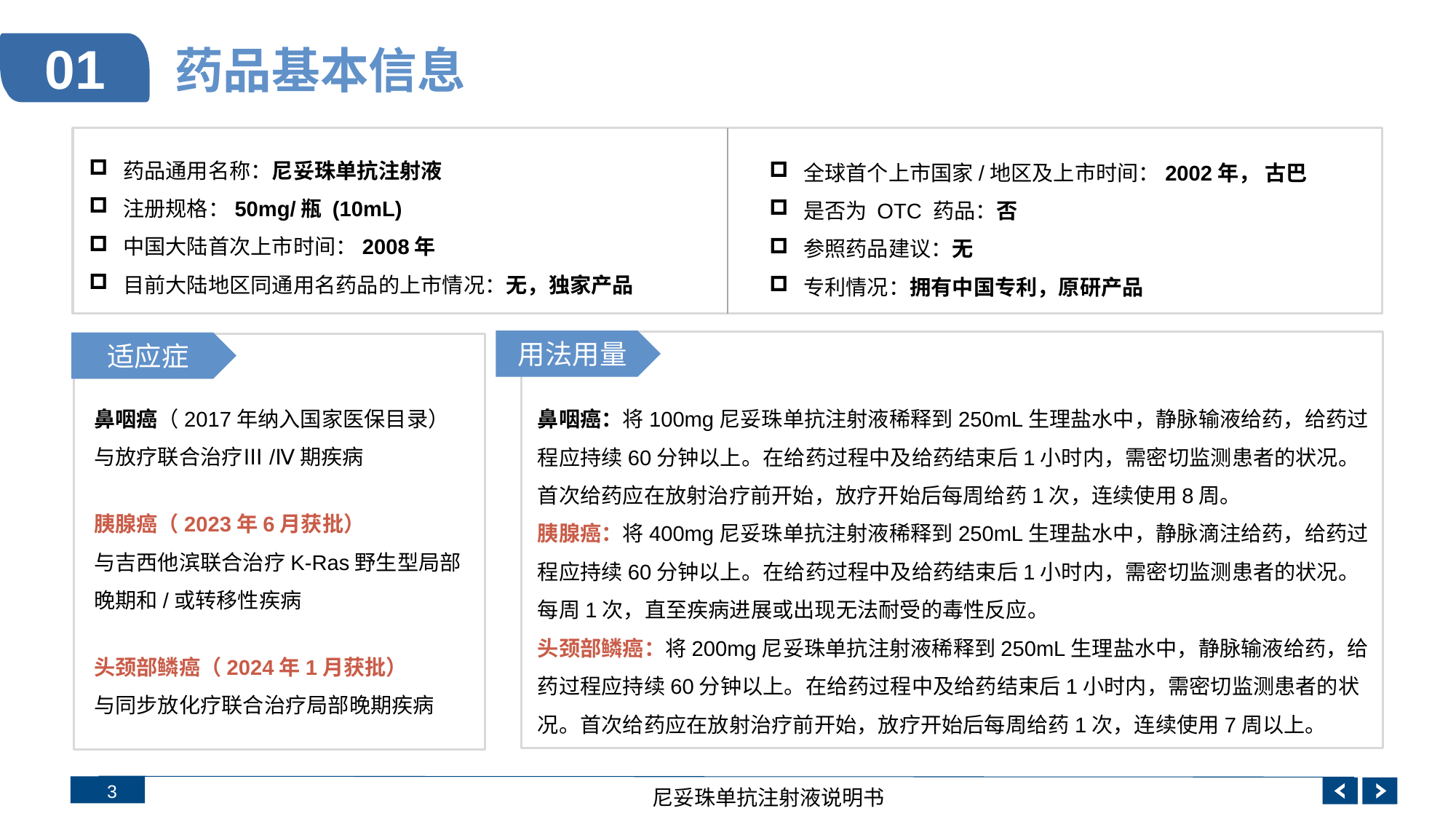

# 药品基本信息
01
药品通用名称：尼妥珠单抗注射液
注册规格：50mg/瓶 (10mL)
中国大陆首次上市时间：2008年
目前大陆地区同通用名药品的上市情况：无，独家产品
全球首个上市国家/地区及上市时间：2002年， 古巴
是否为 OTC 药品：否
参照药品建议：无
专利情况：拥有中国专利，原研产品
用法用量

适应症

鼻咽癌（2017年纳入国家医保目录）
与放疗联合治疗Ⅲ/Ⅳ期疾病

胰腺癌（2023年6月获批）
与吉西他滨联合治疗K-Ras野生型局部晚期和/或转移性疾病

头颈部鳞癌（2024年1月获批）
与同步放化疗联合治疗局部晚期疾病
鼻咽癌：将100mg尼妥珠单抗注射液稀释到250mL生理盐水中，静脉输液给药，给药过程应持续60分钟以上。在给药过程中及给药结束后1小时内，需密切监测患者的状况。首次给药应在放射治疗前开始，放疗开始后每周给药1次，连续使用8周。
胰腺癌：将400mg尼妥珠单抗注射液稀释到250mL生理盐水中，静脉滴注给药，给药过程应持续60分钟以上。在给药过程中及给药结束后1小时内，需密切监测患者的状况。每周1次，直至疾病进展或出现无法耐受的毒性反应。
头颈部鳞癌：将200mg尼妥珠单抗注射液稀释到250mL生理盐水中，静脉输液给药，给药过程应持续60分钟以上。在给药过程中及给药结束后1小时内，需密切监测患者的状况。首次给药应在放射治疗前开始，放疗开始后每周给药1次，连续使用7周以上。
尼妥珠单抗注射液说明书